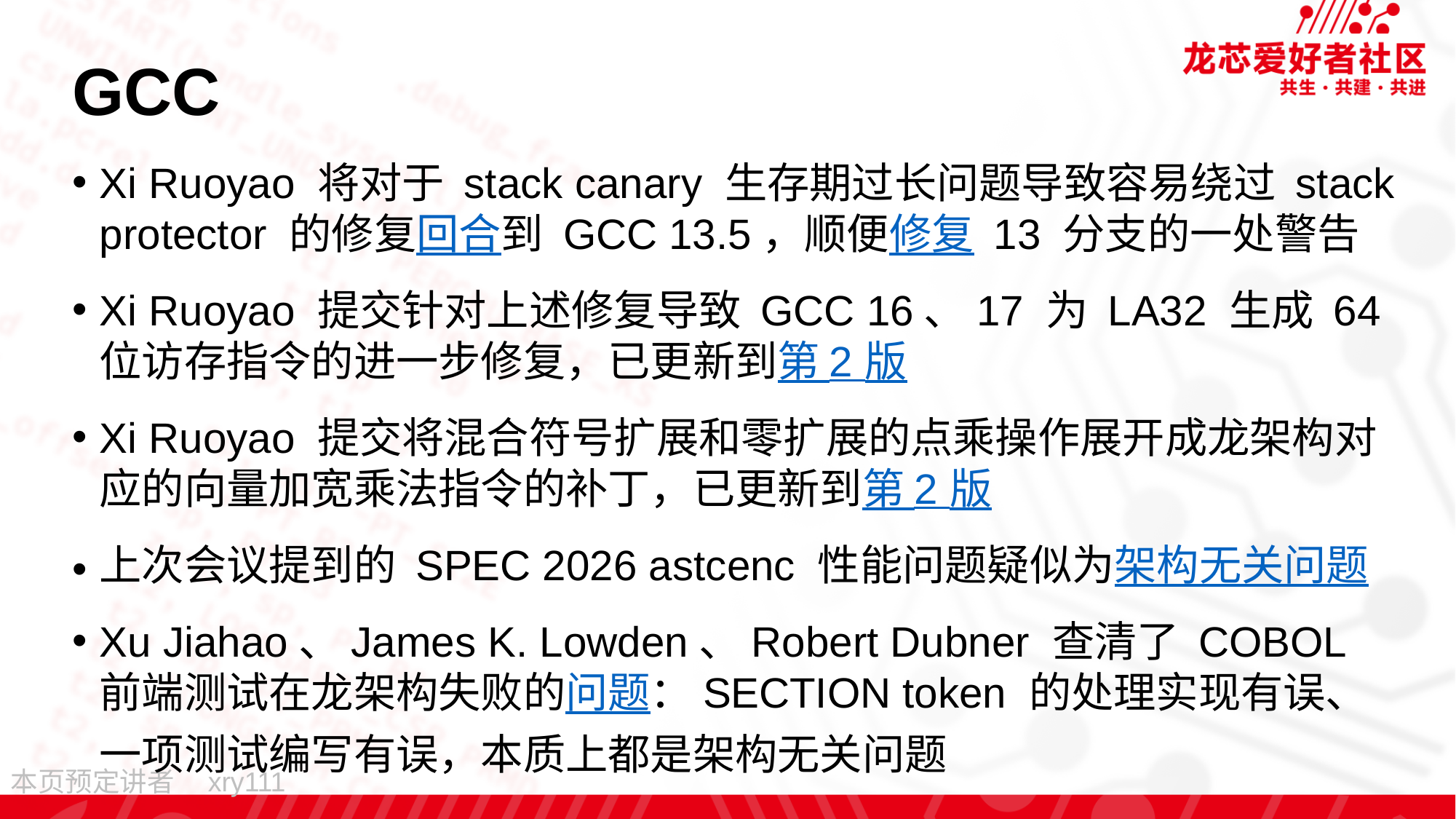

# GCC
Xi Ruoyao 将对于 stack canary 生存期过长问题导致容易绕过 stack protector 的修复回合到 GCC 13.5，顺便修复 13 分支的一处警告
Xi Ruoyao 提交针对上述修复导致 GCC 16、17 为 LA32 生成 64 位访存指令的进一步修复，已更新到第 2 版
Xi Ruoyao 提交将混合符号扩展和零扩展的点乘操作展开成龙架构对应的向量加宽乘法指令的补丁，已更新到第 2 版
上次会议提到的 SPEC 2026 astcenc 性能问题疑似为架构无关问题
Xu Jiahao、James K. Lowden、Robert Dubner 查清了 COBOL 前端测试在龙架构失败的问题：SECTION token 的处理实现有误、一项测试编写有误，本质上都是架构无关问题
xry111